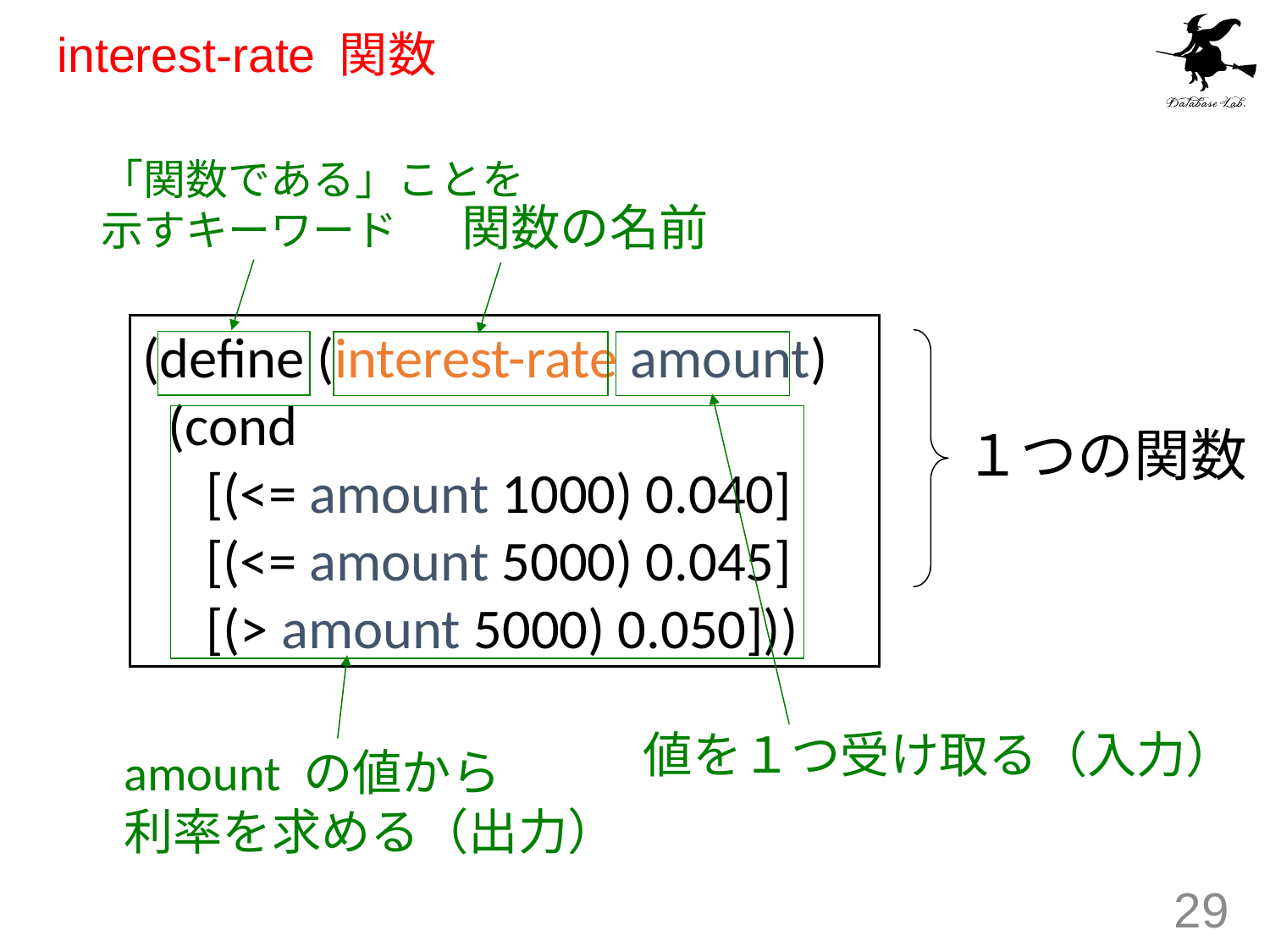

# interest-rate 関数
「関数である」ことを
示すキーワード
関数の名前

(define (interest-rate amount)
  (cond
     [(<= amount 1000) 0.040]
     [(<= amount 5000) 0.045]
     [(> amount 5000) 0.050]))

１つの関数

値を１つ受け取る（入力）
amount の値から
利率を求める（出力）
29